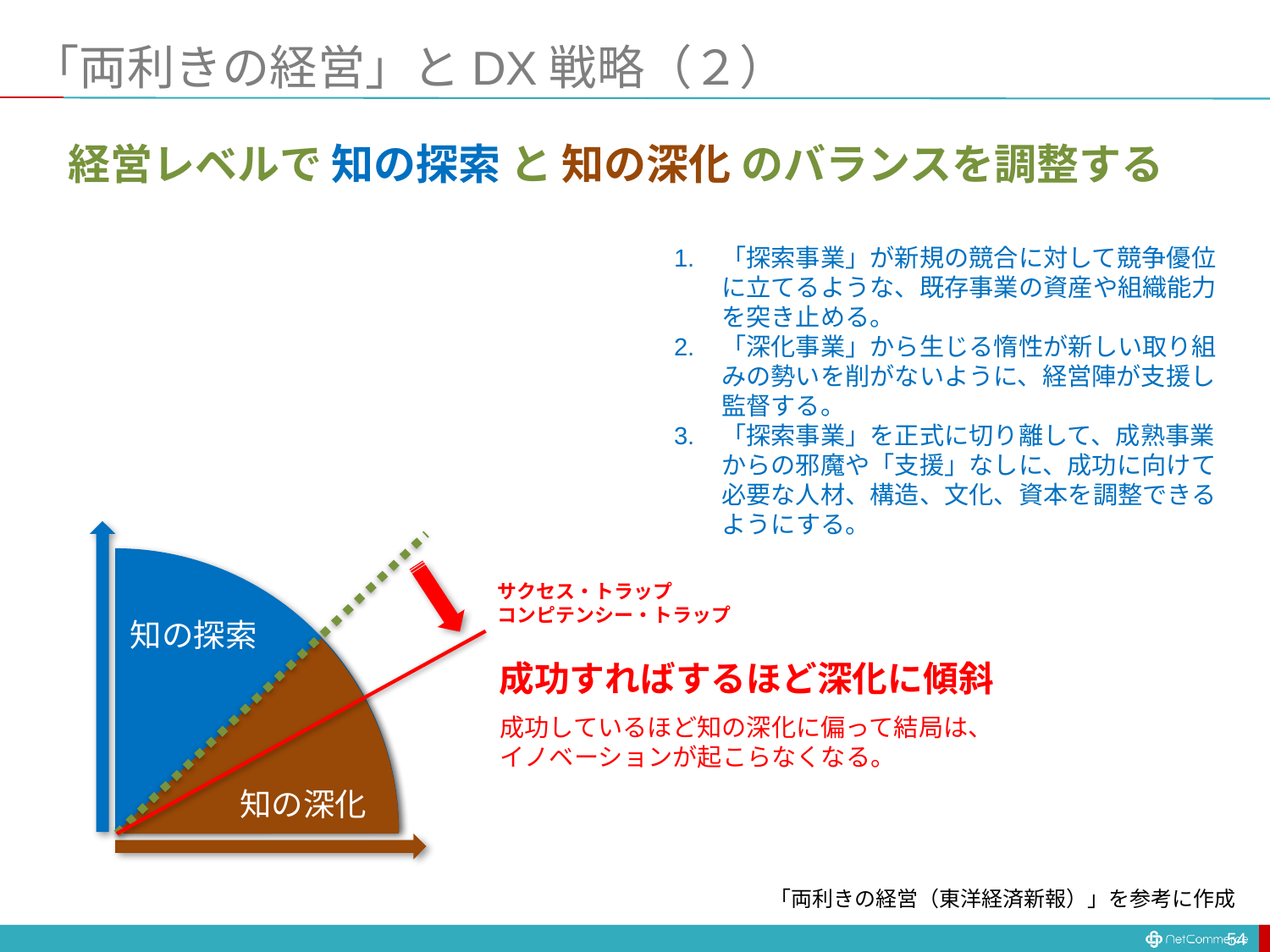

# 「両利きの経営」とDX戦略（２）
経営レベルで 知の探索 と 知の深化 のバランスを調整する
「探索事業」が新規の競合に対して競争優位に立てるような、既存事業の資産や組織能力を突き止める。
「深化事業」から生じる惰性が新しい取り組みの勢いを削がないように、経営陣が支援し監督する。
「探索事業」を正式に切り離して、成熟事業からの邪魔や「支援」なしに、成功に向けて必要な人材、構造、文化、資本を調整できるようにする。

サクセス・トラップ
コンピテンシー・トラップ

知の探索
成功すればするほど深化に傾斜

成功しているほど知の深化に偏って結局は、イノベーションが起こらなくなる。
知の深化
「両利きの経営（東洋経済新報）」を参考に作成
54